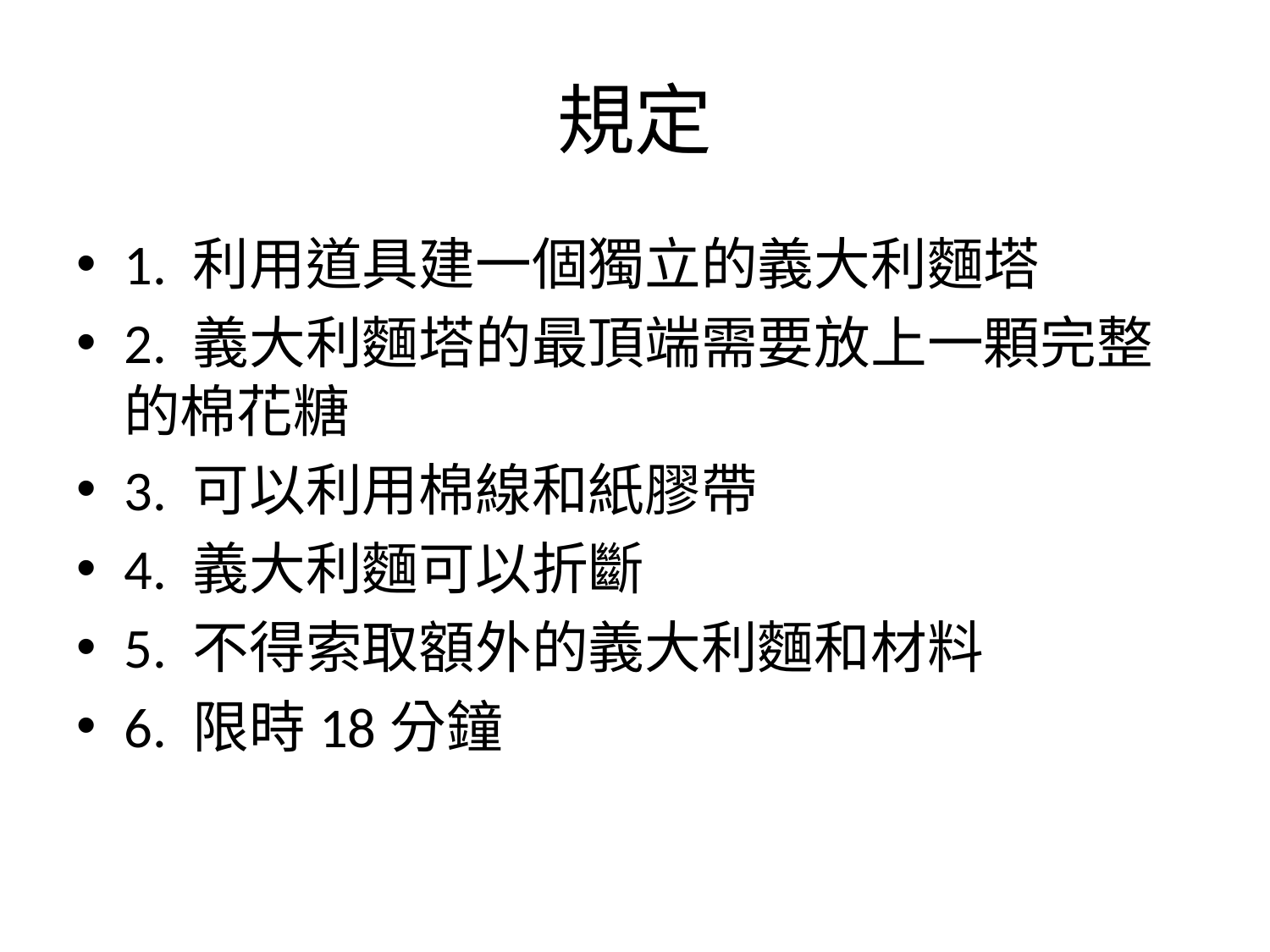

# 規定
1. 利用道具建一個獨立的義大利麵塔
2. 義大利麵塔的最頂端需要放上一顆完整的棉花糖
3. 可以利用棉線和紙膠帶
4. 義大利麵可以折斷
5. 不得索取額外的義大利麵和材料
6. 限時18分鐘